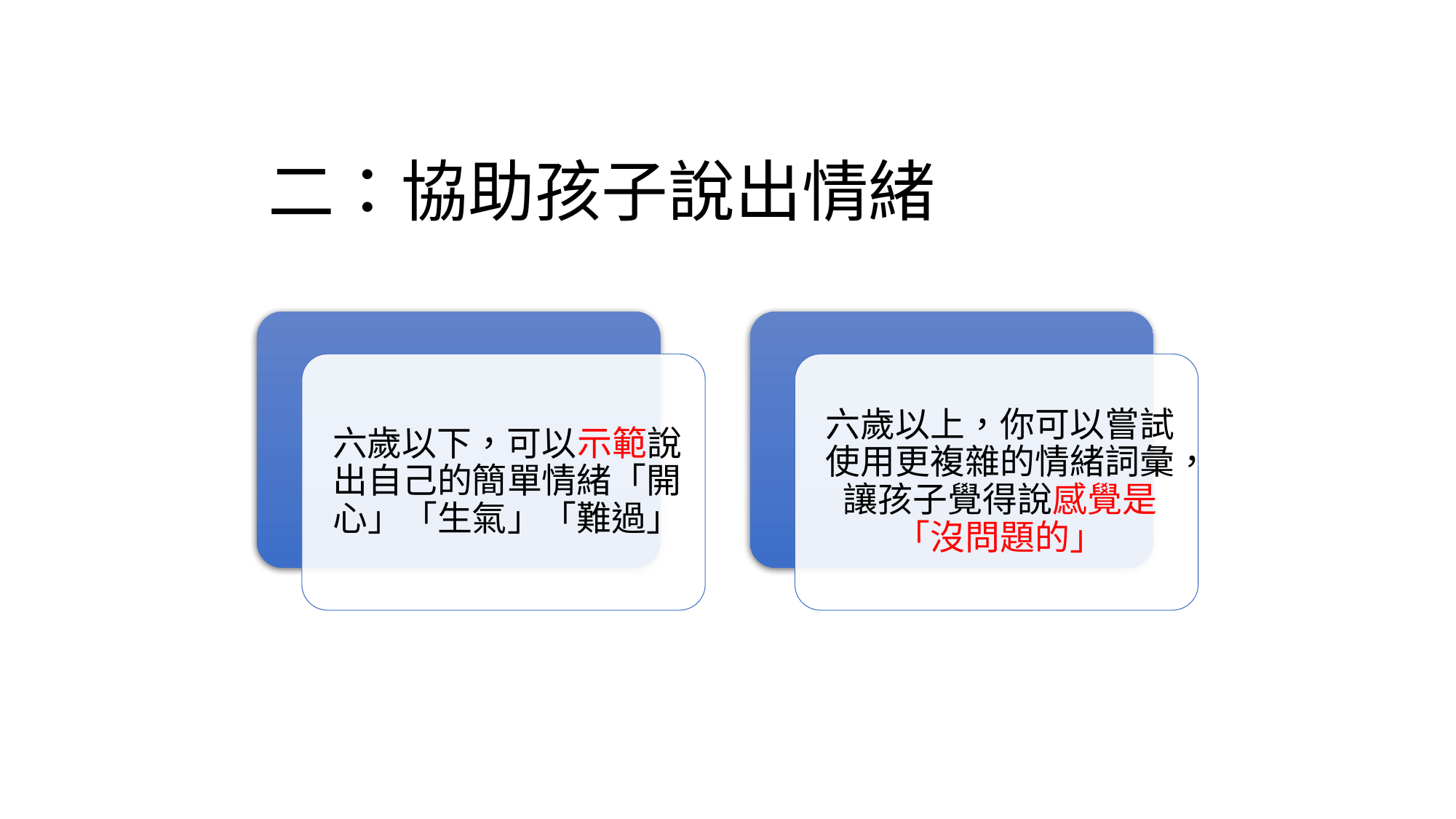

# 二：協助孩子說出情緒
六歲以下，可以示範說出自己的簡單情緒「開心」「生氣」「難過」
六歲以上，你可以嘗試使用更複雜的情緒詞彙，讓孩子覺得說感覺是「沒問題的」